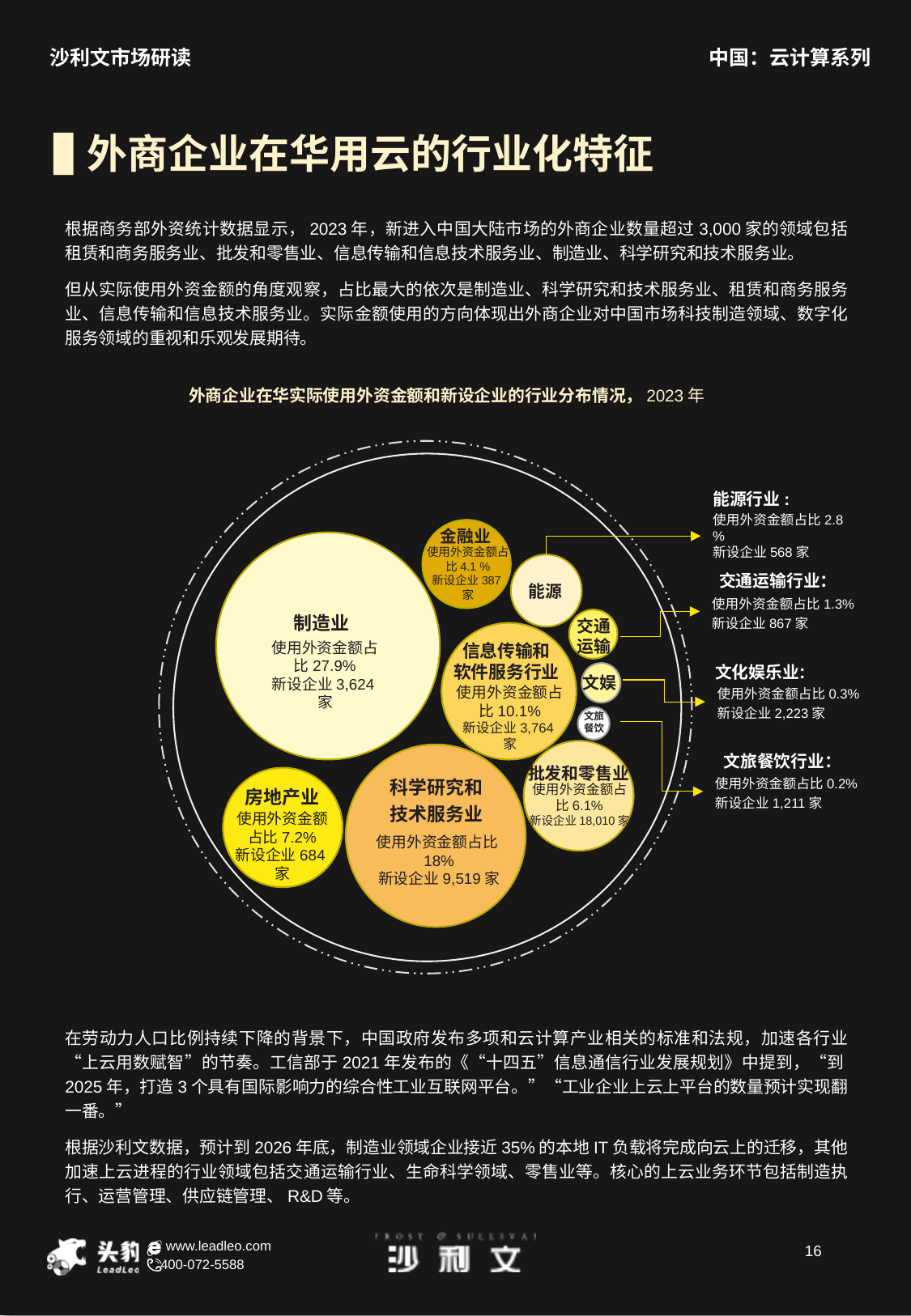

外商企业在华用云的行业化特征

根据商务部外资统计数据显示，2023年，新进入中国大陆市场的外商企业数量超过3,000家的领域包括租赁和商务服务业、批发和零售业、信息传输和信息技术服务业、制造业、科学研究和技术服务业。
但从实际使用外资金额的角度观察，占比最大的依次是制造业、科学研究和技术服务业、租赁和商务服务业、信息传输和信息技术服务业。实际金额使用的方向体现出外商企业对中国市场科技制造领域、数字化服务领域的重视和乐观发展期待。
外商企业在华实际使用外资金额和新设企业的行业分布情况，2023年

能源行业:
使用外资金额占比2.8 %
新设企业568家
金融业

使用外资金额占比4.1 %
新设企业387家
交通运输行业：
使用外资金额占比1.3%新设企业867家
能源
制造业
交通
运输
使用外资金额占比27.9%
新设企业3,624家
信息传输和
软件服务行业
文化娱乐业：
使用外资金额占比0.3%新设企业2,223家
文娱
使用外资金额占比10.1%
新设企业3,764家
文旅餐饮
文旅餐饮行业：
使用外资金额占比0.2%新设企业1,211家
批发和零售业
科学研究和技术服务业
使用外资金额占比6.1%
新设企业18,010家
房地产业
使用外资金额占比7.2%
新设企业684家
使用外资金额占比18%
新设企业9,519家
在劳动力人口比例持续下降的背景下，中国政府发布多项和云计算产业相关的标准和法规，加速各行业“上云用数赋智”的节奏。工信部于2021年发布的《“十四五”信息通信行业发展规划》中提到，“到2025年，打造3个具有国际影响力的综合性工业互联网平台。”“工业企业上云上平台的数量预计实现翻一番。”
根据沙利文数据，预计到2026年底，制造业领域企业接近35%的本地IT负载将完成向云上的迁移，其他加速上云进程的行业领域包括交通运输行业、生命科学领域、零售业等。核心的上云业务环节包括制造执行、运营管理、供应链管理、R&D等。
16